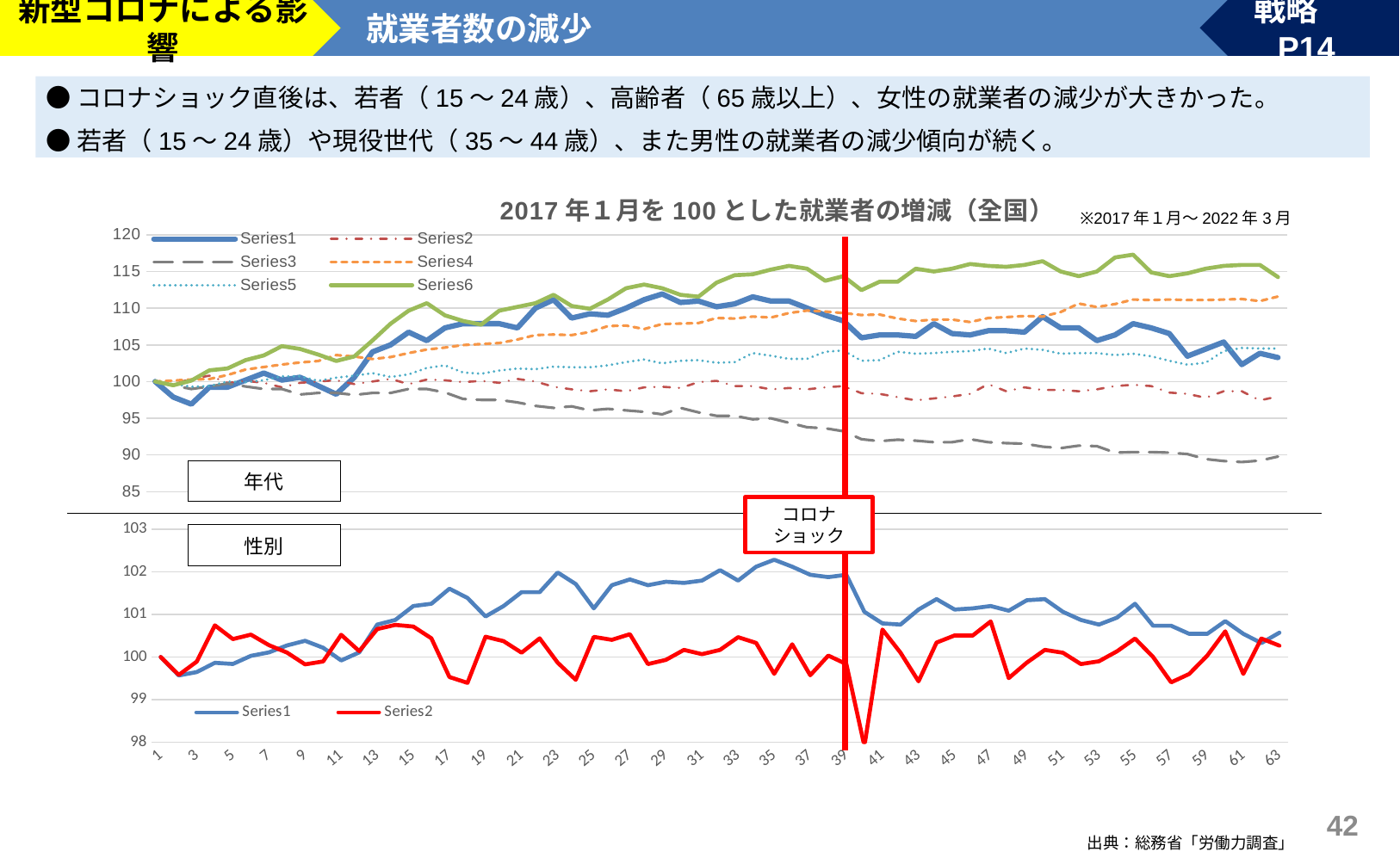

新型コロナによる影響
就業者数の減少
戦略　P14
●コロナショック直後は、若者（15～24歳）、高齢者（65歳以上）、女性の就業者の減少が大きかった。
●若者（15～24歳）や現役世代（35～44歳）、また男性の就業者の減少傾向が続く。

### Chart: 2017年１月を100とした就業者の増減（全国）

| Category |  |  |  |  |  |  |
|---|---|---|---|---|---|---|
※2017年１月～2022年3月
コロナショック

### Chart

| Category |  |  |
|---|---|---|
42
出典：総務省「労働力調査」